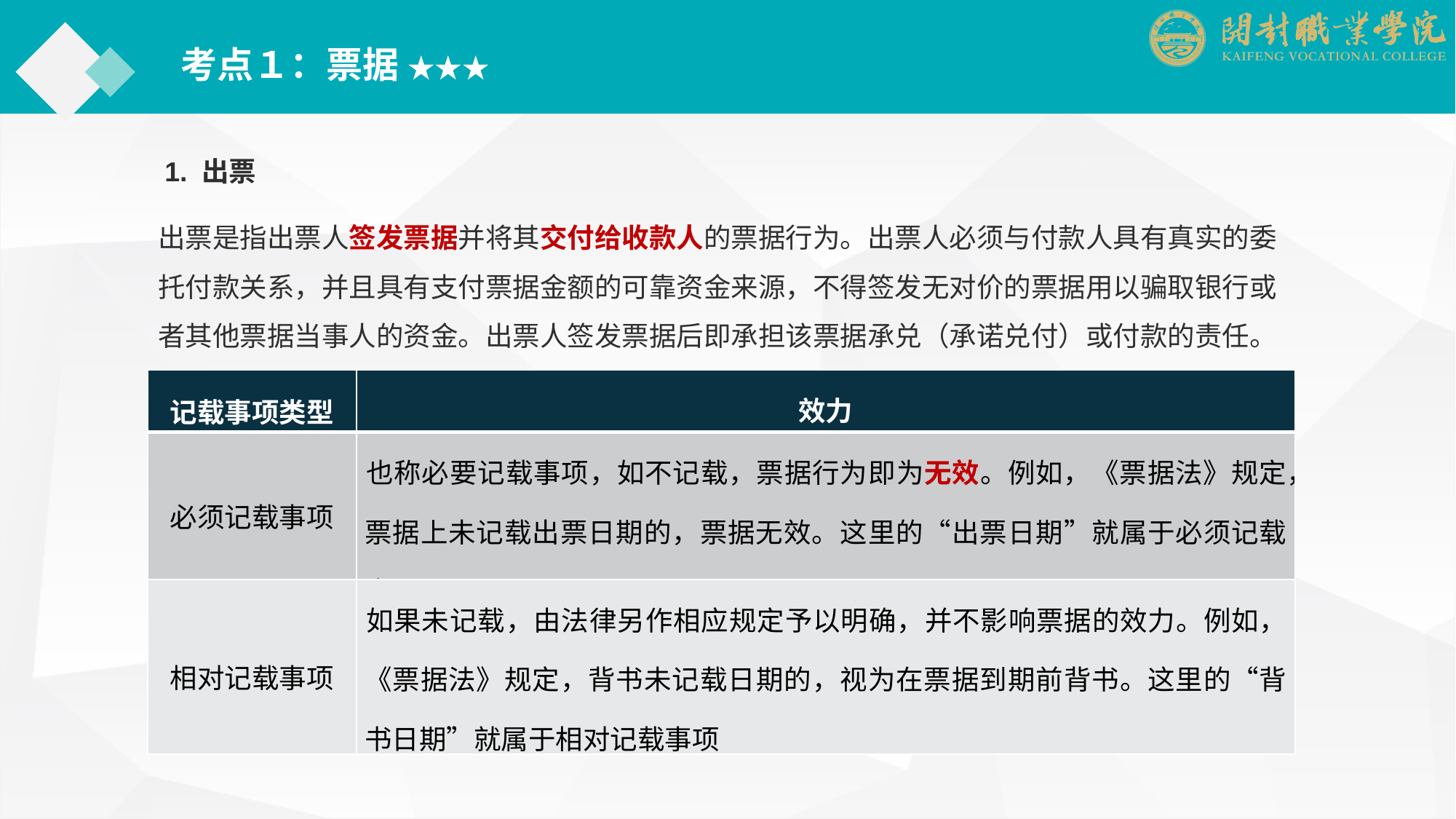

考点１：票据 ★★★
1. 出票
出票是指出票人签发票据并将其交付给收款人的票据行为。出票人必须与付款人具有真实的委托付款关系，并且具有支付票据金额的可靠资金来源，不得签发无对价的票据用以骗取银行或者其他票据当事人的资金。出票人签发票据后即承担该票据承兑（承诺兑付）或付款的责任。
| 记载事项类型 | 效力 |
| --- | --- |
| 必须记载事项 | 也称必要记载事项，如不记载，票据行为即为无效。例如，《票据法》规定，票据上未记载出票日期的，票据无效。这里的“出票日期”就属于必须记载事项 |
| 相对记载事项 | 如果未记载，由法律另作相应规定予以明确，并不影响票据的效力。例如，《票据法》规定，背书未记载日期的，视为在票据到期前背书。这里的“背书日期”就属于相对记载事项 |